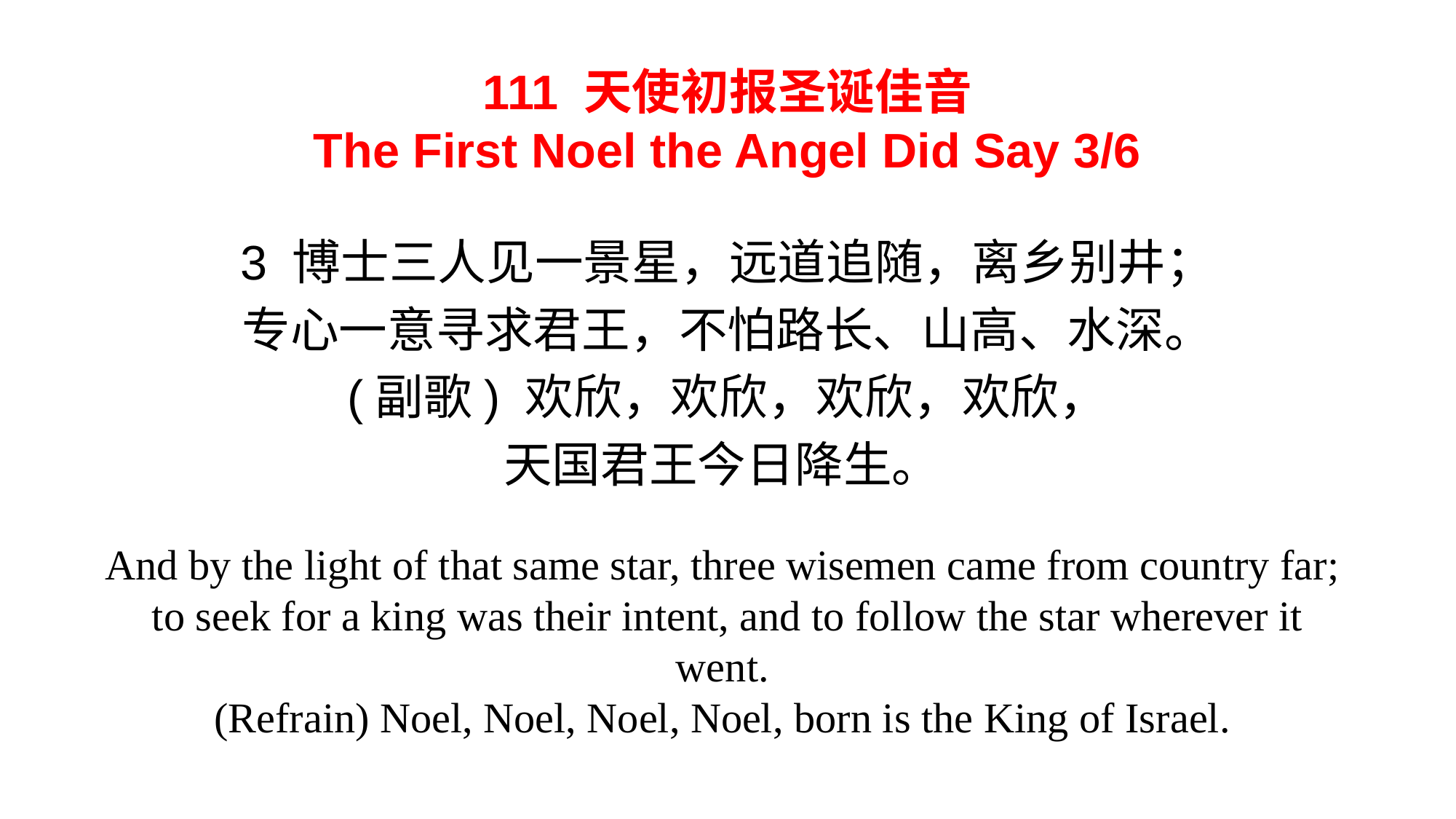

111 天使初报圣诞佳音
The First Noel the Angel Did Say 3/6
3 博士三人见一景星，远道追随，离乡别井；
专心一意寻求君王，不怕路长、山高、水深。
(副歌) 欢欣，欢欣，欢欣，欢欣，
天国君王今日降生。

And by the light of that same star, three wisemen came from country far;
to seek for a king was their intent, and to follow the star wherever it went.
(Refrain) Noel, Noel, Noel, Noel, born is the King of Israel.